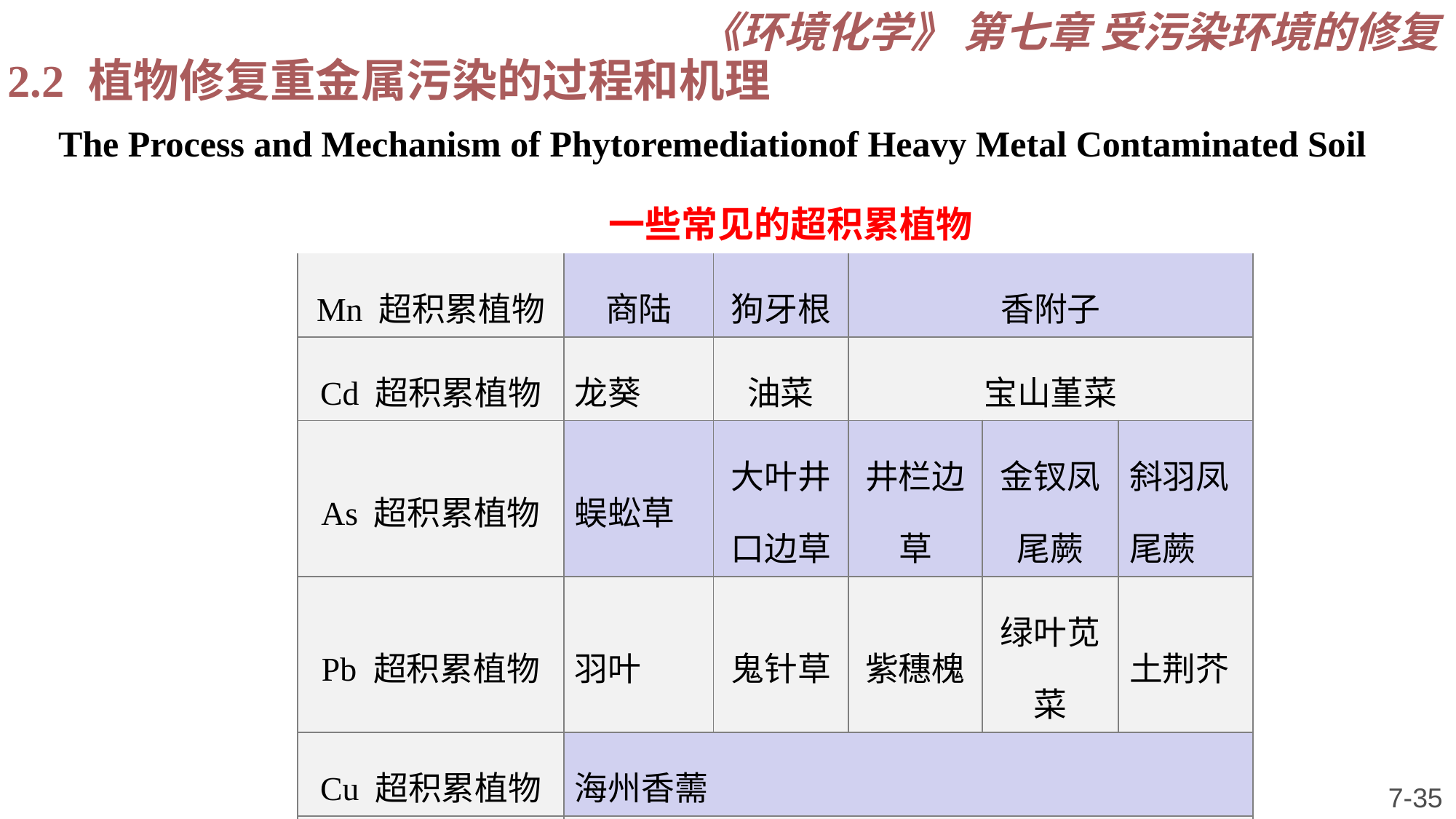

《环境化学》 第七章 受污染环境的修复
2.2 植物修复重金属污染的过程和机理
The Process and Mechanism of Phytoremediationof Heavy Metal Contaminated Soil
一些常见的超积累植物
| Mn 超积累植物 | 商陆 | 狗牙根 | 香附子 |  |  |
| --- | --- | --- | --- | --- | --- |
| Cd 超积累植物 | 龙葵 | 油菜 | 宝山堇菜 |  |  |
| As 超积累植物 | 蜈蚣草 | 大叶井口边草 | 井栏边草 | 金钗凤尾蕨 | 斜羽凤尾蕨 |
| Pb 超积累植物 | 羽叶 | 鬼针草 | 紫穗槐 | 绿叶苋菜 | 土荆芥 |
| Cu 超积累植物 | 海州香薷 |  |  |  |  |
| Zn 超积累植物 | 东南景天 |  |  |  |  |
7-35